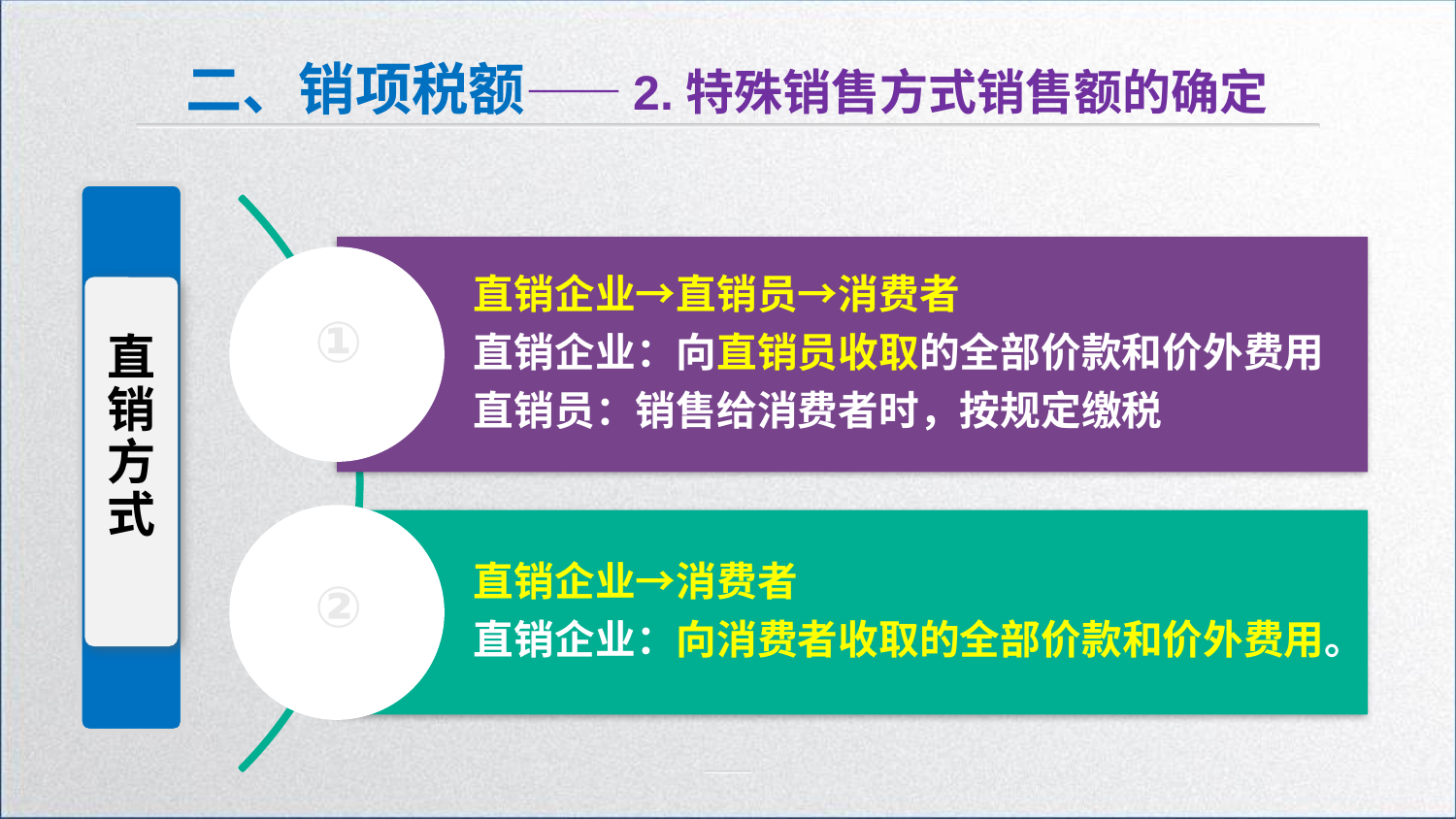

二、销项税额——2.特殊销售方式销售额的确定
直销企业→直销员→消费者
直销企业：向直销员收取的全部价款和价外费用
直销员：销售给消费者时，按规定缴税
直销企业→消费者
直销企业：向消费者收取的全部价款和价外费用。

直销方式
①
②